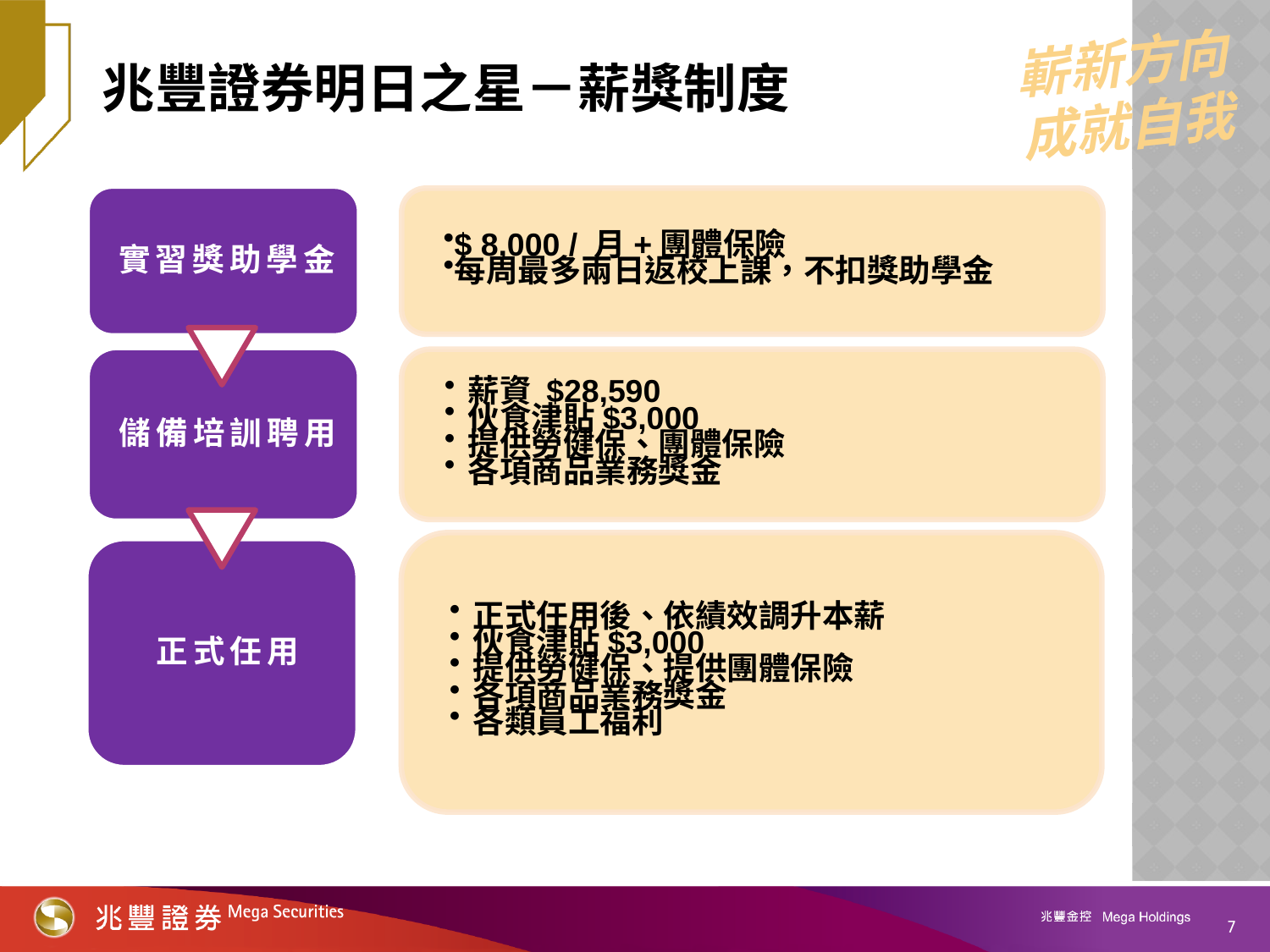

兆豐證券明日之星－薪獎制度
$ 8,000 / 月+團體保險
每周最多兩日返校上課，不扣獎助學金
實習獎助學金
薪資 $28,590
伙食津貼$3,000
提供勞健保、團體保險
各項商品業務獎金
儲備培訓聘用
正式任用後、依績效調升本薪
伙食津貼$3,000
提供勞健保、提供團體保險
各項商品業務獎金
各類員工福利
正式任用

7